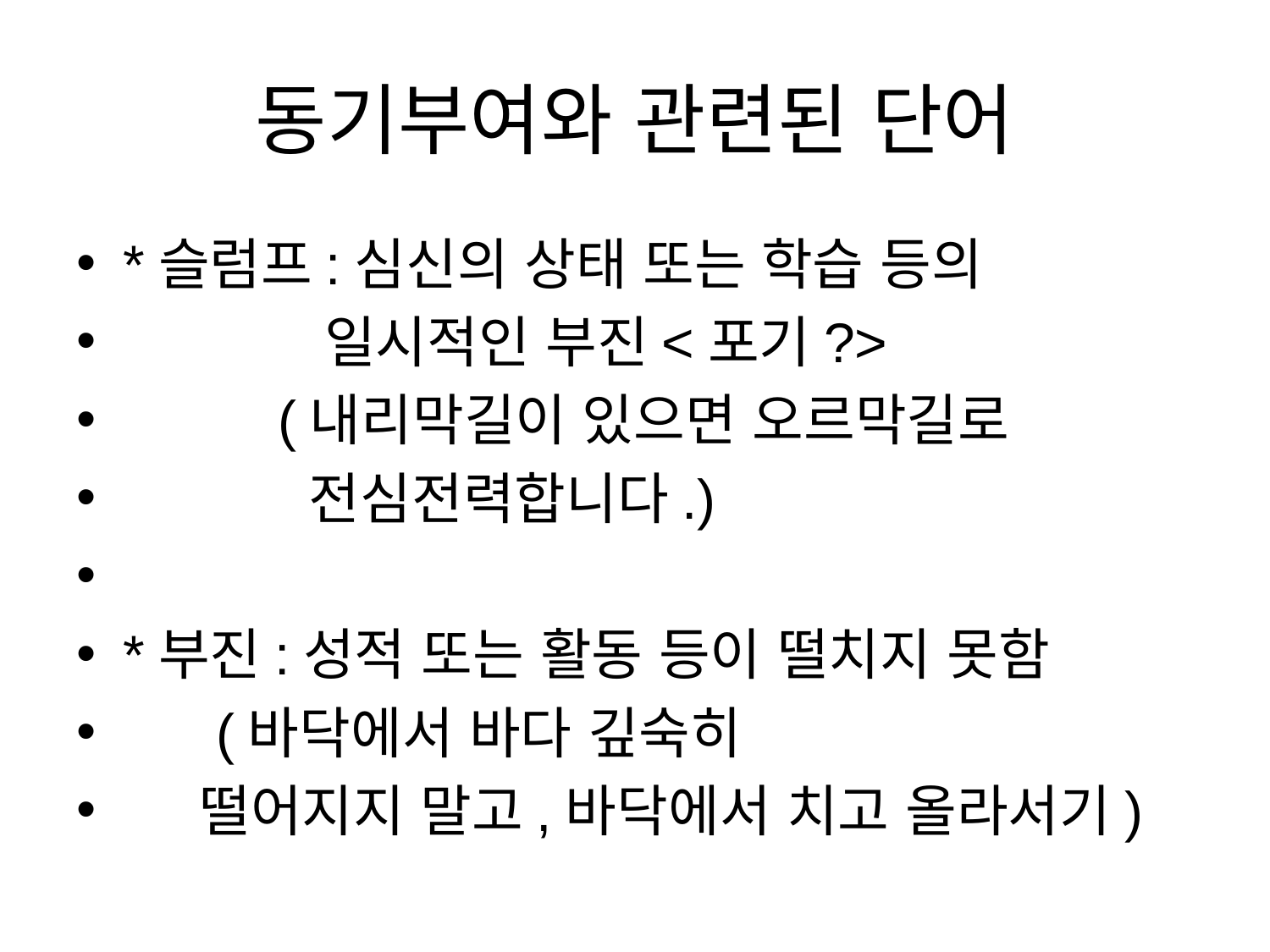

# 동기부여와 관련된 단어
*슬럼프:심신의 상태 또는 학습 등의
            일시적인 부진<포기?>
          (내리막길이 있으면 오르막길로
           전심전력합니다.)

*부진:성적 또는 활동 등이 떨치지 못함
      (바닥에서 바다 깊숙히
    떨어지지 말고,바닥에서 치고 올라서기)